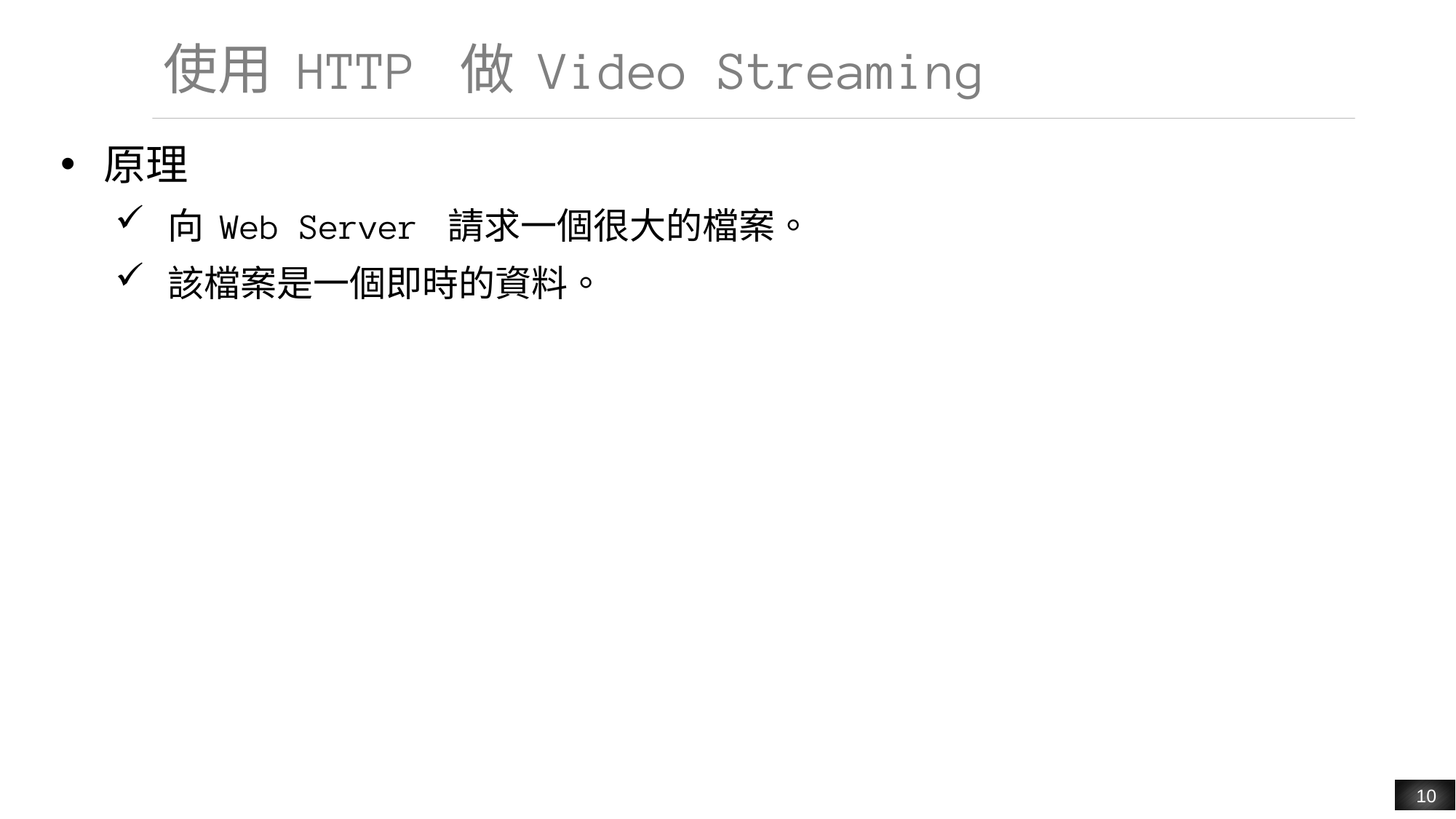

# 使用 HTTP 做 Video Streaming
原理
向 Web Server 請求一個很大的檔案。
該檔案是一個即時的資料。